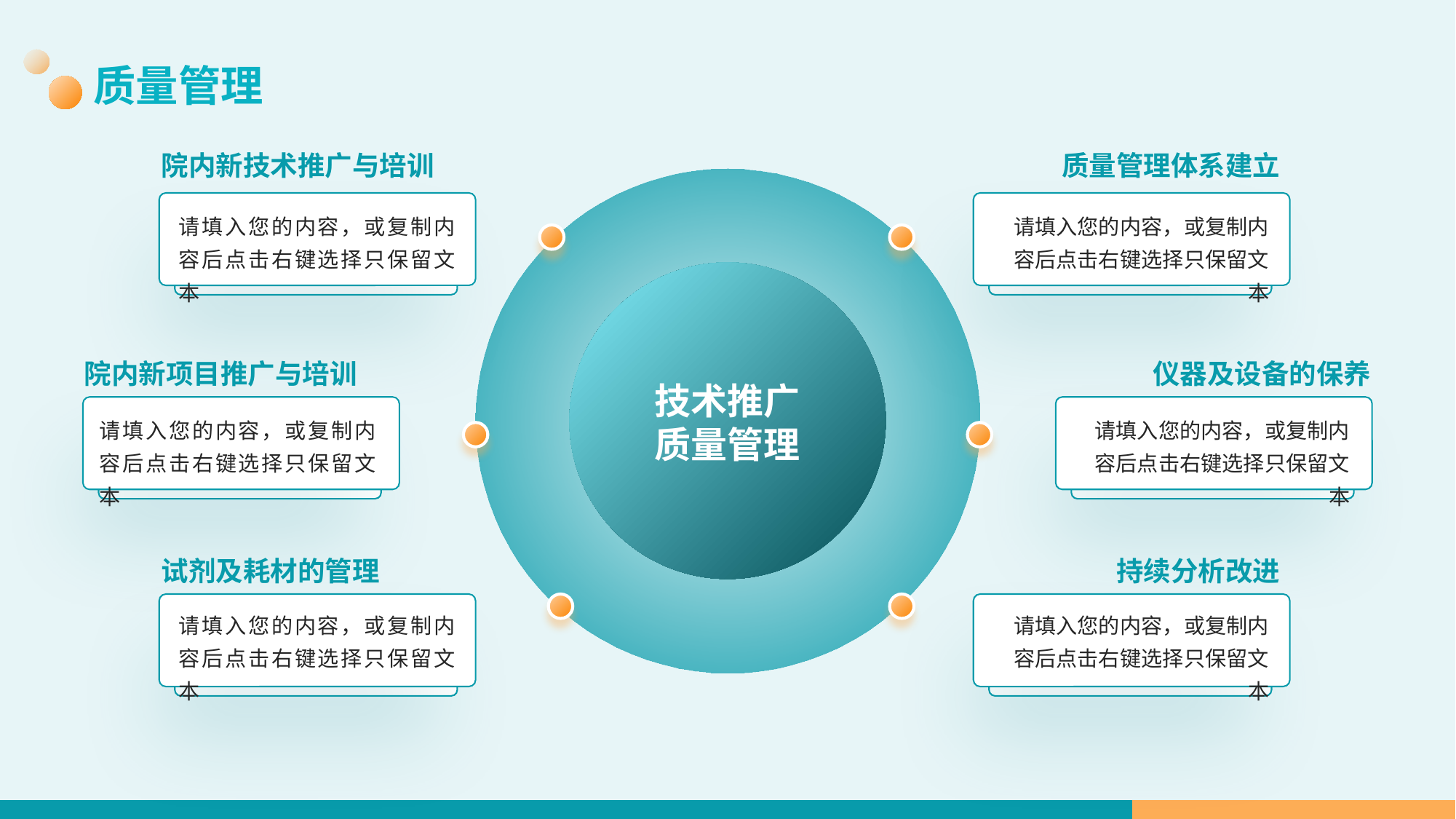

质量管理

院内新技术推广与培训
质量管理体系建立

请填入您的内容，或复制内容后点击右键选择只保留文本
请填入您的内容，或复制内容后点击右键选择只保留文本

院内新项目推广与培训
仪器及设备的保养
技术推广
质量管理

请填入您的内容，或复制内容后点击右键选择只保留文本
请填入您的内容，或复制内容后点击右键选择只保留文本

试剂及耗材的管理
持续分析改进

请填入您的内容，或复制内容后点击右键选择只保留文本
请填入您的内容，或复制内容后点击右键选择只保留文本